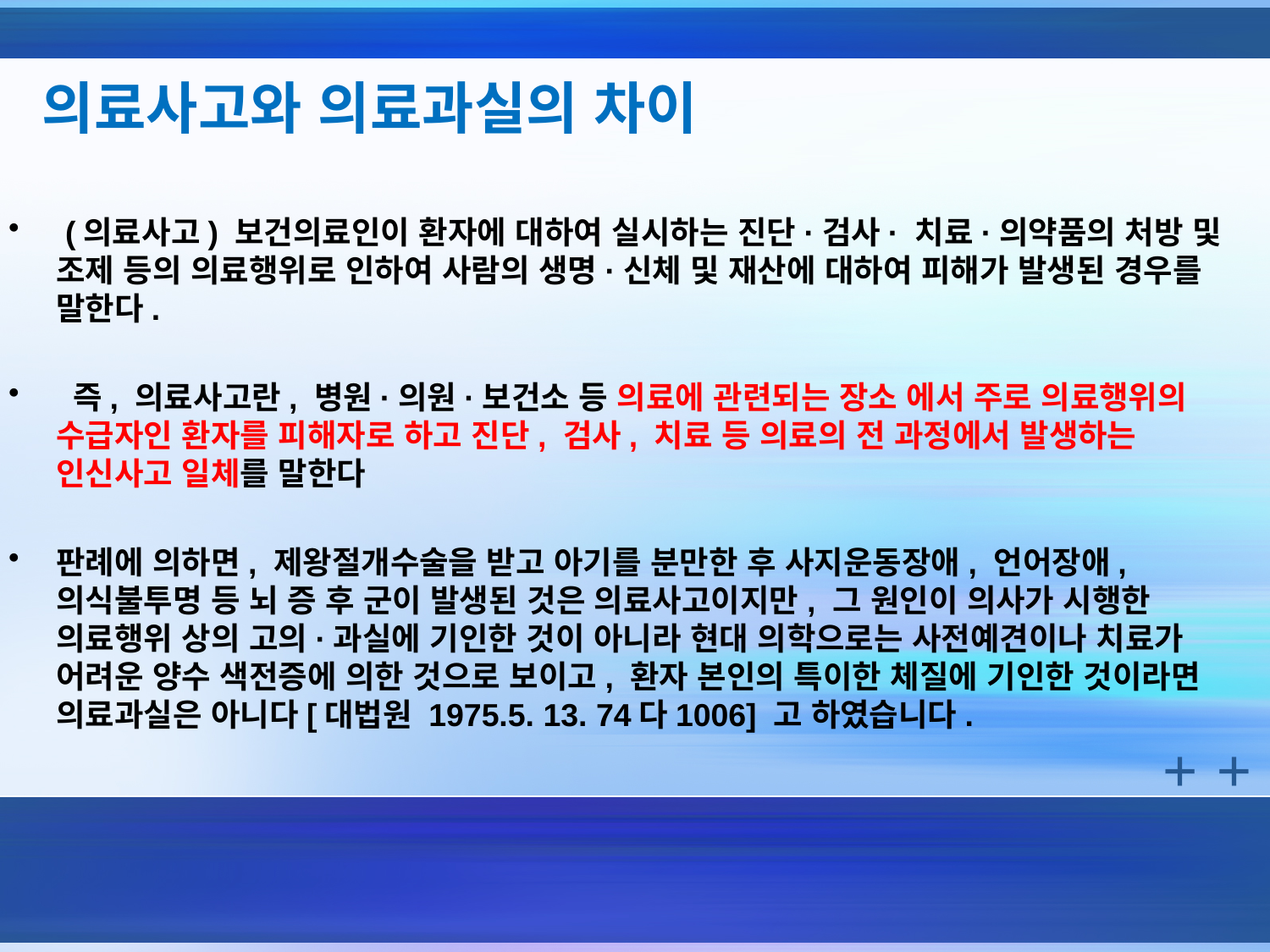

# 의료사고와 의료과실의 차이
 (의료사고) 보건의료인이 환자에 대하여 실시하는 진단·검사· 치료·의약품의 처방 및 조제 등의 의료행위로 인하여 사람의 생명·신체 및 재산에 대하여 피해가 발생된 경우를 말한다.

 즉, 의료사고란, 병원·의원·보건소 등 의료에 관련되는 장소 에서 주로 의료행위의 수급자인 환자를 피해자로 하고 진단, 검사, 치료 등 의료의 전 과정에서 발생하는 인신사고 일체를 말한다

판례에 의하면, 제왕절개수술을 받고 아기를 분만한 후 사지운동장애, 언어장애, 의식불투명 등 뇌 증 후 군이 발생된 것은 의료사고이지만, 그 원인이 의사가 시행한 의료행위 상의 고의·과실에 기인한 것이 아니라 현대 의학으로는 사전예견이나 치료가 어려운 양수 색전증에 의한 것으로 보이고, 환자 본인의 특이한 체질에 기인한 것이라면 의료과실은 아니다[대법원 1975.5. 13. 74다1006] 고 하였습니다.